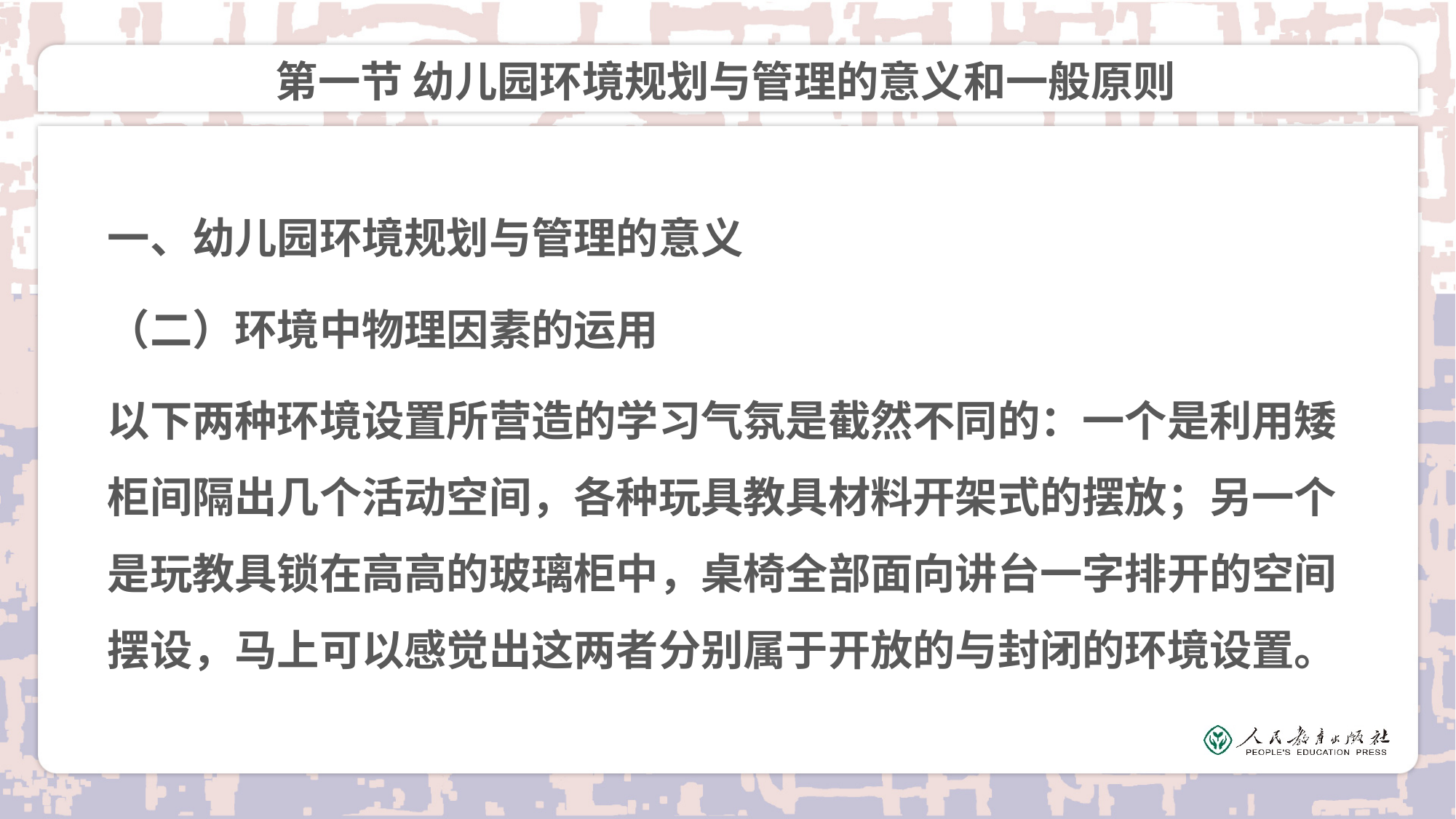

# 第一节 幼儿园环境规划与管理的意义和一般原则
一、幼儿园环境规划与管理的意义
（二）环境中物理因素的运用
以下两种环境设置所营造的学习气氛是截然不同的：一个是利用矮柜间隔出几个活动空间，各种玩具教具材料开架式的摆放；另一个是玩教具锁在高高的玻璃柜中，桌椅全部面向讲台一字排开的空间摆设，马上可以感觉出这两者分别属于开放的与封闭的环境设置。